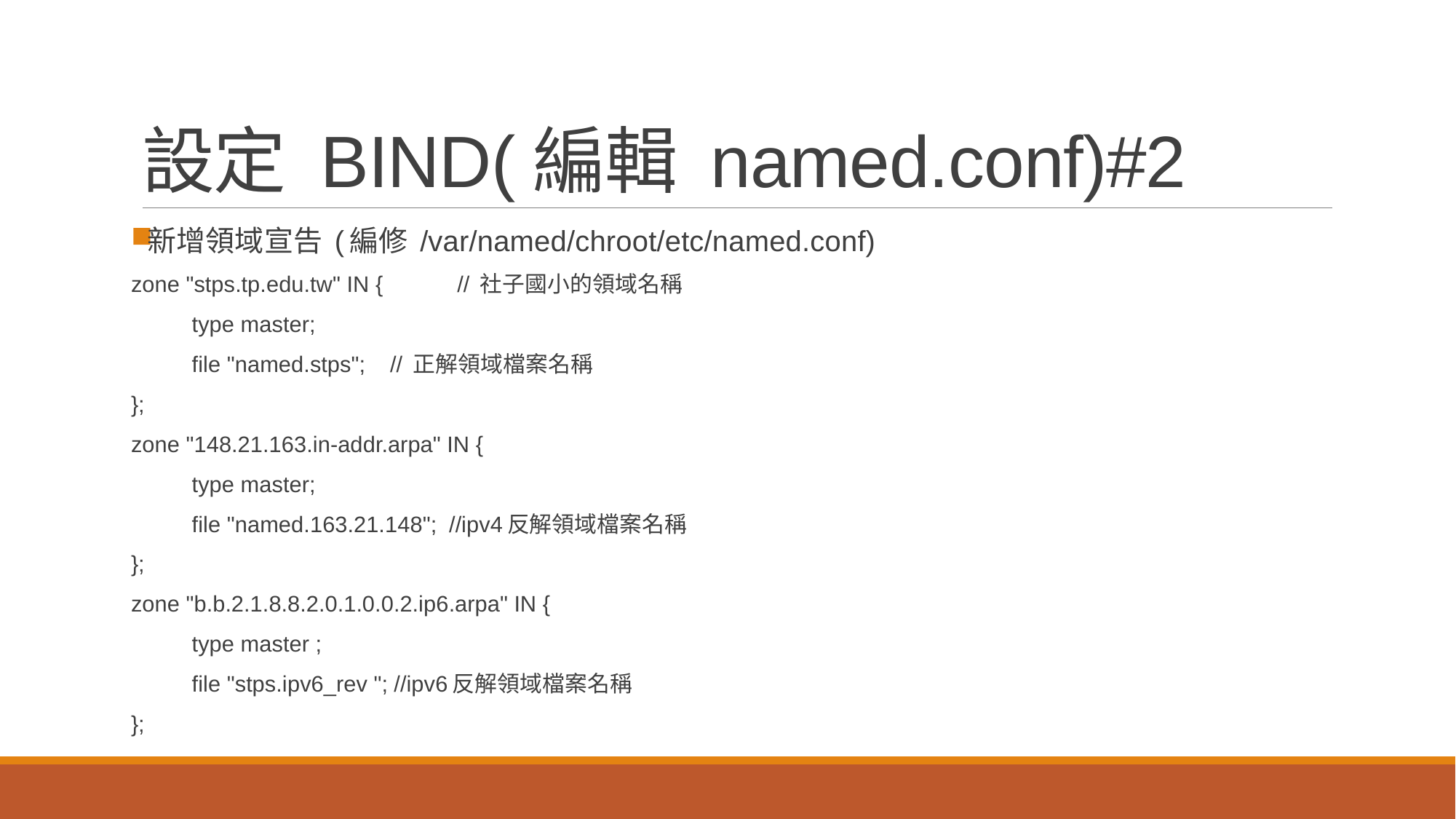

# 設定 BIND(編輯 named.conf)#2
新增領域宣告 (編修 /var/named/chroot/etc/named.conf)
zone "stps.tp.edu.tw" IN {            // 社子國小的領域名稱
        type master;
        file "named.stps";    // 正解領域檔案名稱
};
zone "148.21.163.in-addr.arpa" IN {
        type master;
        file "named.163.21.148";  //ipv4反解領域檔案名稱
};
zone "b.b.2.1.8.8.2.0.1.0.0.2.ip6.arpa" IN {
        type master ;
        file "stps.ipv6_rev "; //ipv6反解領域檔案名稱
};